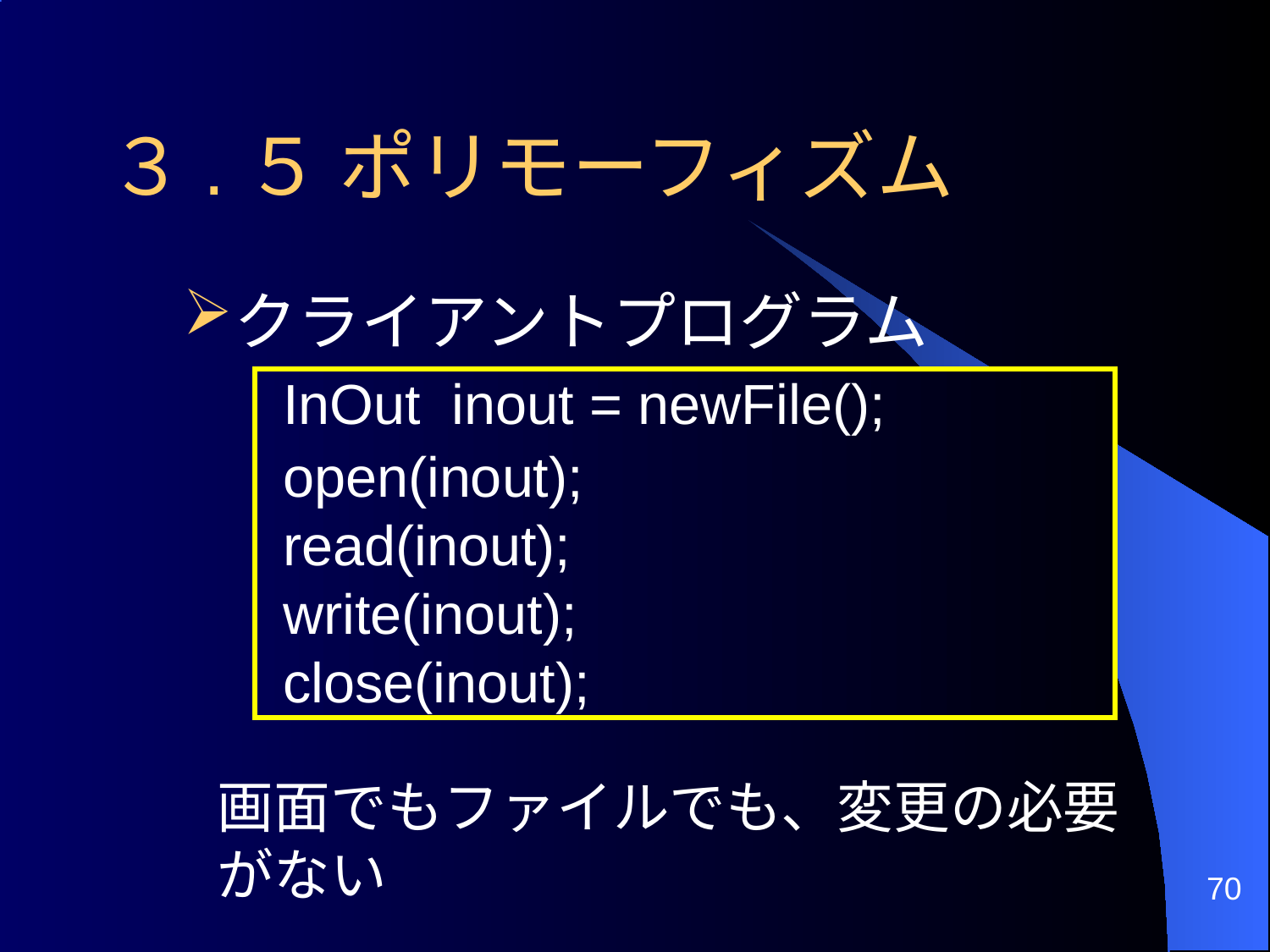

# ３.５ ポリモーフィズム
クライアントプログラム
 InOut  inout = newFile();
 open(inout);
 read(inout);
 write(inout);
 close(inout);
画面でもファイルでも、変更の必要がない
70